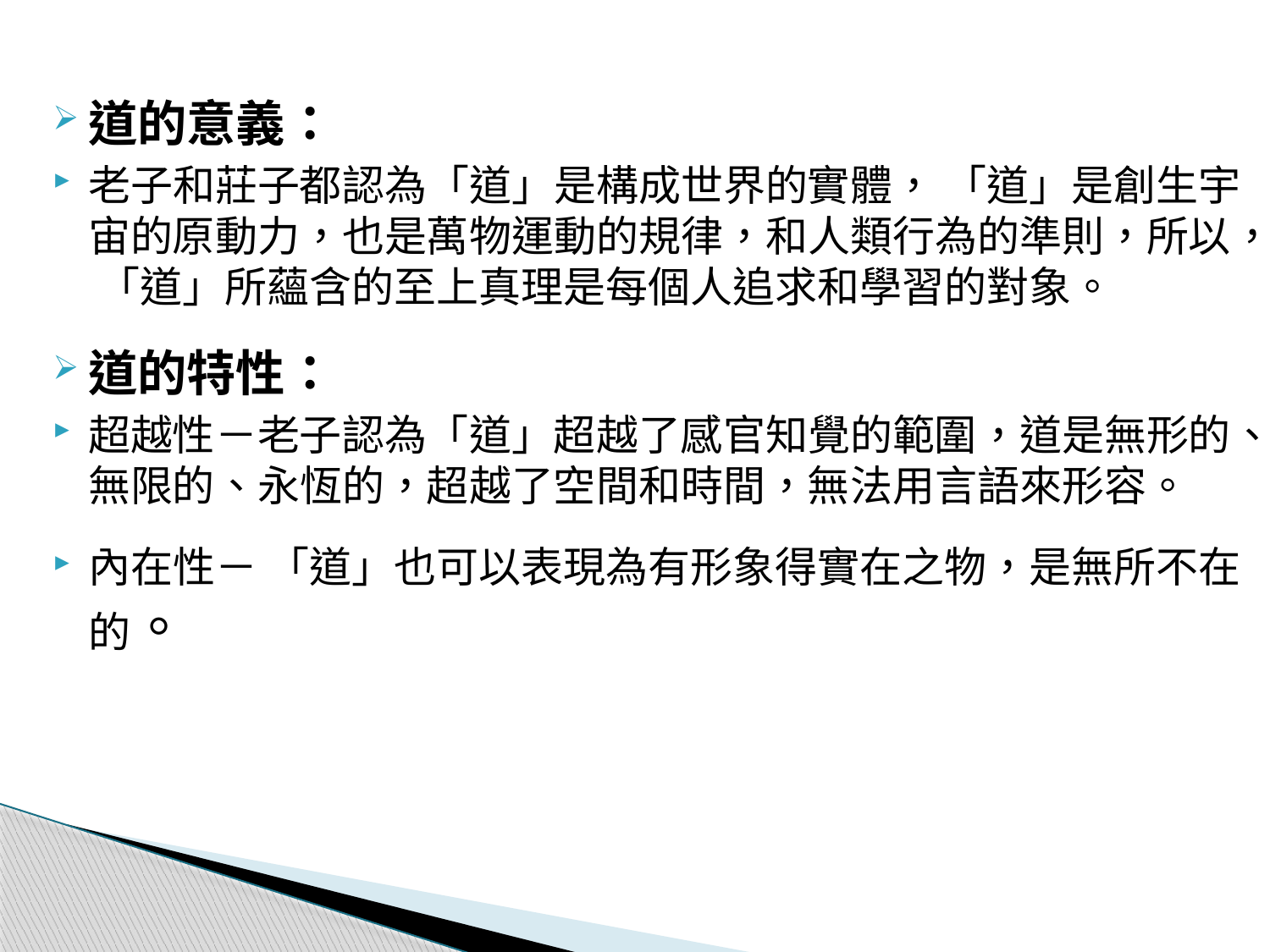

道的意義：
老子和莊子都認為「道」是構成世界的實體， 「道」是創生宇宙的原動力，也是萬物運動的規律，和人類行為的準則，所以， 「道」所蘊含的至上真理是每個人追求和學習的對象。

道的特性：
超越性－老子認為「道」超越了感官知覺的範圍，道是無形的、無限的、永恆的，超越了空間和時間，無法用言語來形容。

內在性－ 「道」也可以表現為有形象得實在之物，是無所不在的。